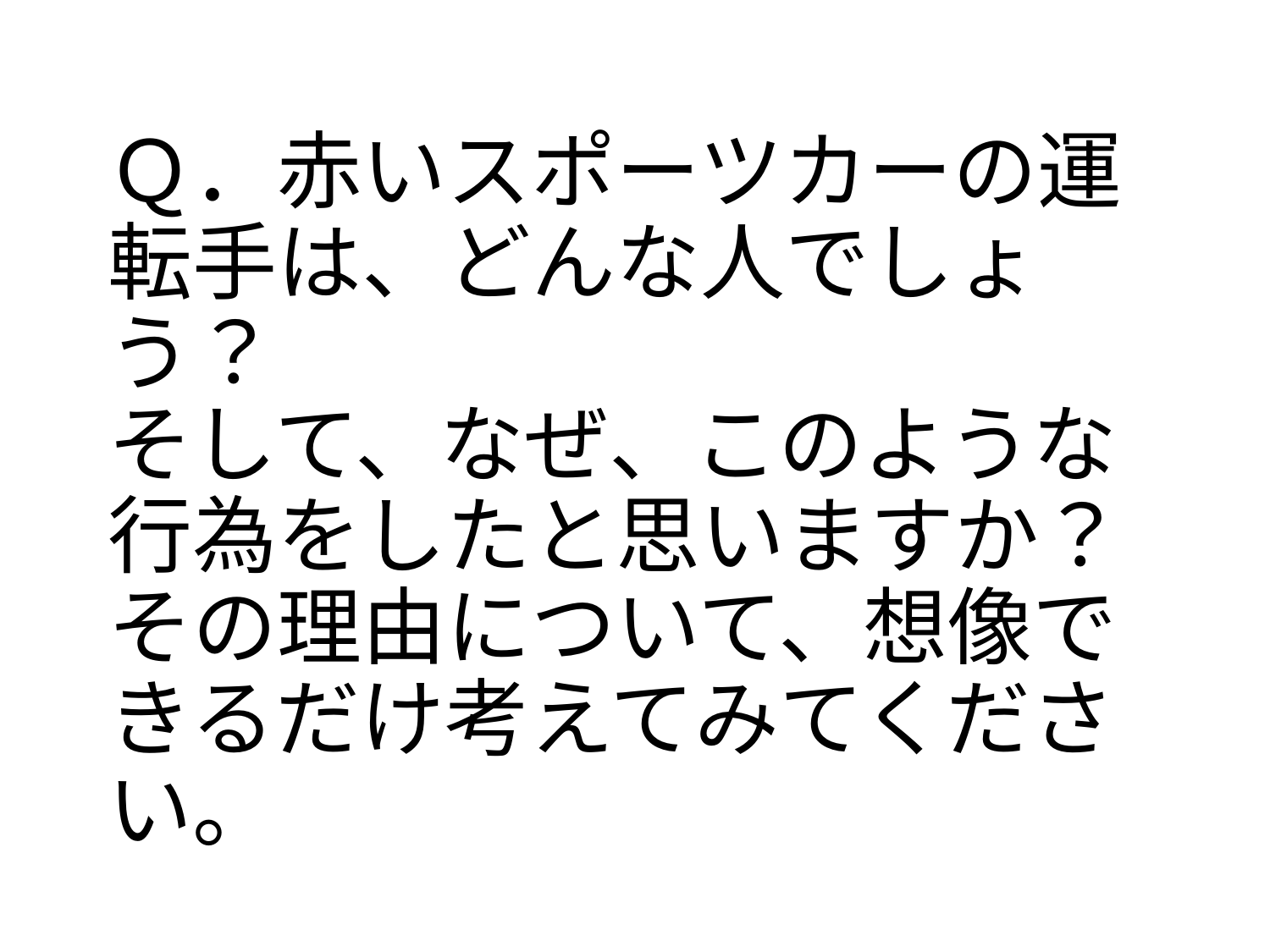

# Ｑ．赤いスポーツカーの運転手は、どんな人でしょう？ そして、なぜ、このような行為をしたと思いますか？ その理由について、想像できるだけ考えてみてください。